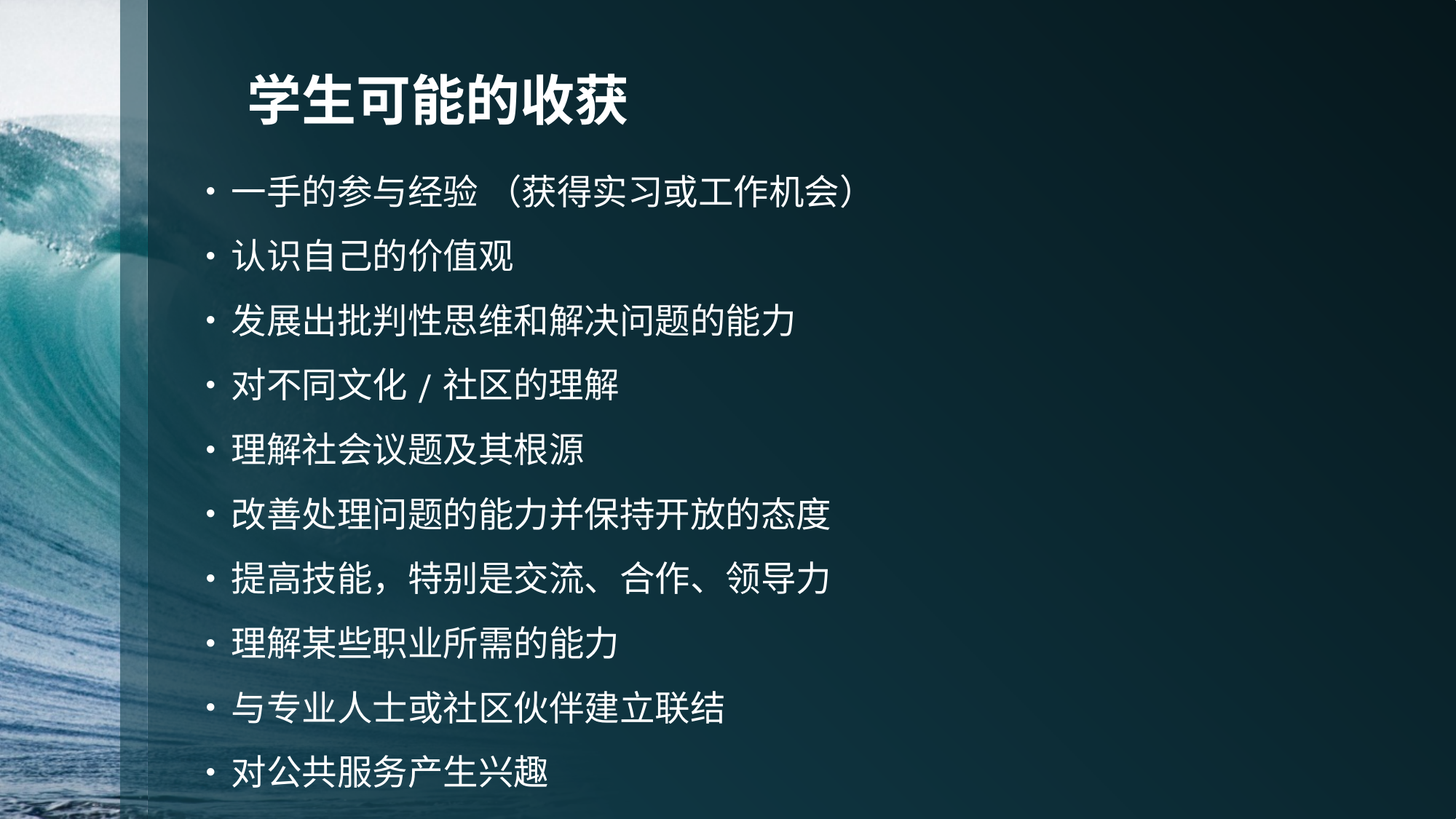

# 学生可能的收获
一手的参与经验 （获得实习或工作机会）
认识自己的价值观
发展出批判性思维和解决问题的能力
对不同文化/社区的理解
理解社会议题及其根源
改善处理问题的能力并保持开放的态度
提高技能，特别是交流、合作、领导力
理解某些职业所需的能力
与专业人士或社区伙伴建立联结
对公共服务产生兴趣